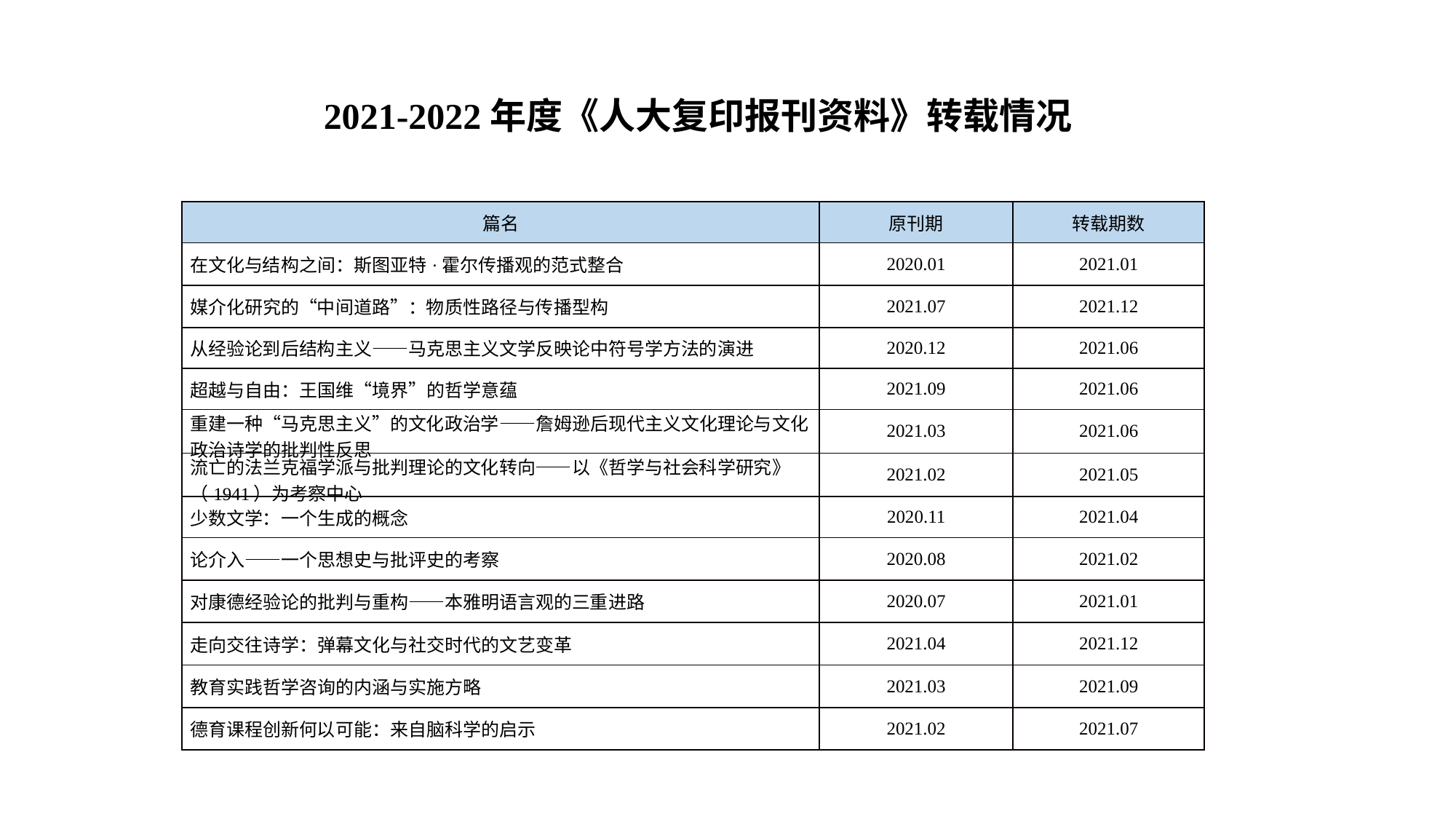

2021-2022年度《人大复印报刊资料》转载情况
| 篇名 | 原刊期 | 转载期数 |
| --- | --- | --- |
| 在文化与结构之间：斯图亚特·霍尔传播观的范式整合 | 2020.01 | 2021.01 |
| 媒介化研究的“中间道路”：物质性路径与传播型构 | 2021.07 | 2021.12 |
| 从经验论到后结构主义——马克思主义文学反映论中符号学方法的演进 | 2020.12 | 2021.06 |
| 超越与自由：王国维“境界”的哲学意蕴 | 2021.09 | 2021.06 |
| 重建一种“马克思主义”的文化政治学——詹姆逊后现代主义文化理论与文化政治诗学的批判性反思 | 2021.03 | 2021.06 |
| 流亡的法兰克福学派与批判理论的文化转向——以《哲学与社会科学研究》（1941）为考察中心 | 2021.02 | 2021.05 |
| 少数文学：一个生成的概念 | 2020.11 | 2021.04 |
| 论介入——一个思想史与批评史的考察 | 2020.08 | 2021.02 |
| 对康德经验论的批判与重构——本雅明语言观的三重进路 | 2020.07 | 2021.01 |
| 走向交往诗学：弹幕文化与社交时代的文艺变革 | 2021.04 | 2021.12 |
| 教育实践哲学咨询的内涵与实施方略 | 2021.03 | 2021.09 |
| 德育课程创新何以可能：来自脑科学的启示 | 2021.02 | 2021.07 |